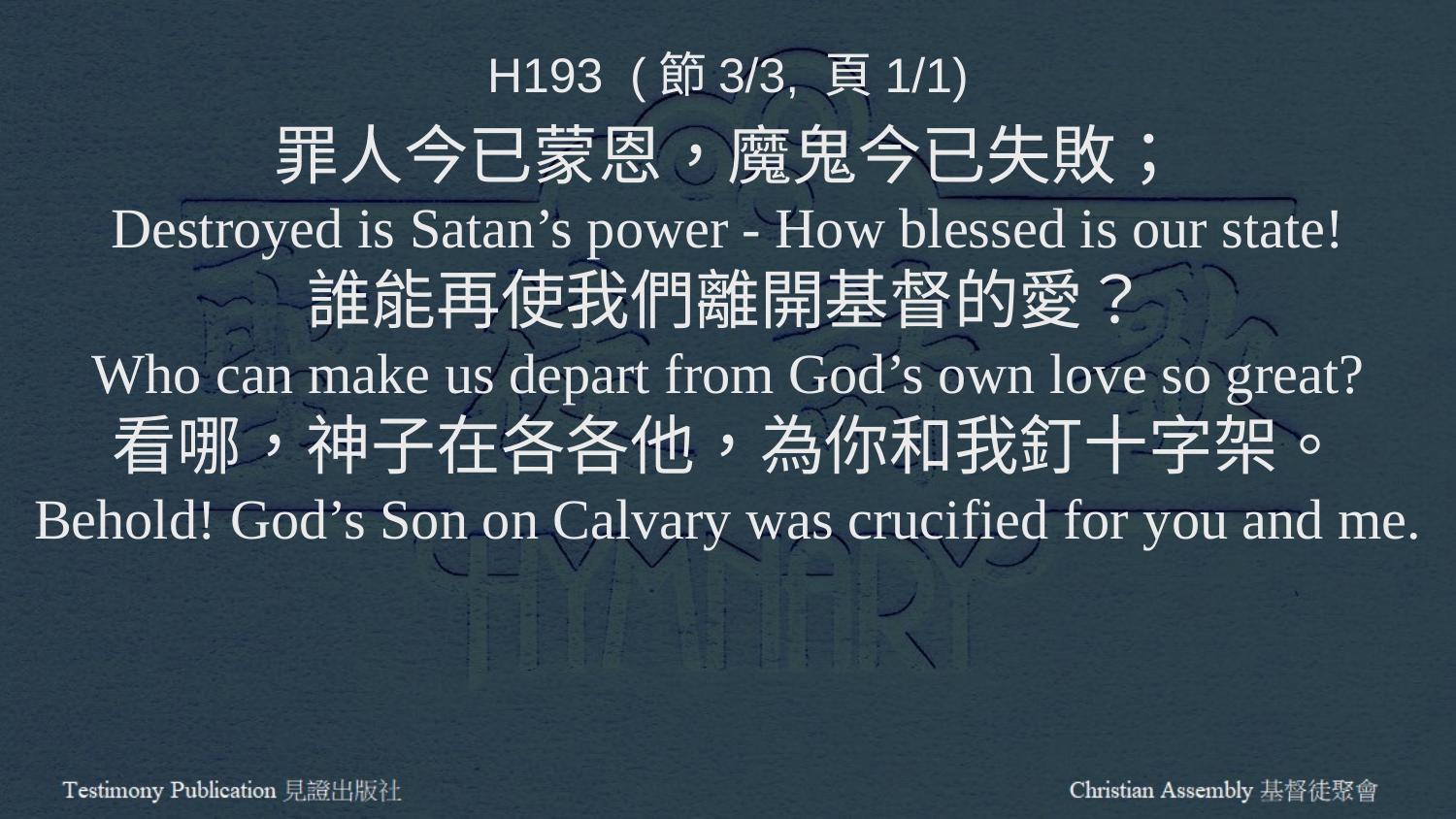

H193  (節3/3, 頁1/1)
罪人今已蒙恩，魔鬼今已失敗；
Destroyed is Satan’s power - How blessed is our state!
誰能再使我們離開基督的愛？
Who can make us depart from God’s own love so great?
看哪，神子在各各他，為你和我釘十字架。
Behold! God’s Son on Calvary was crucified for you and me.